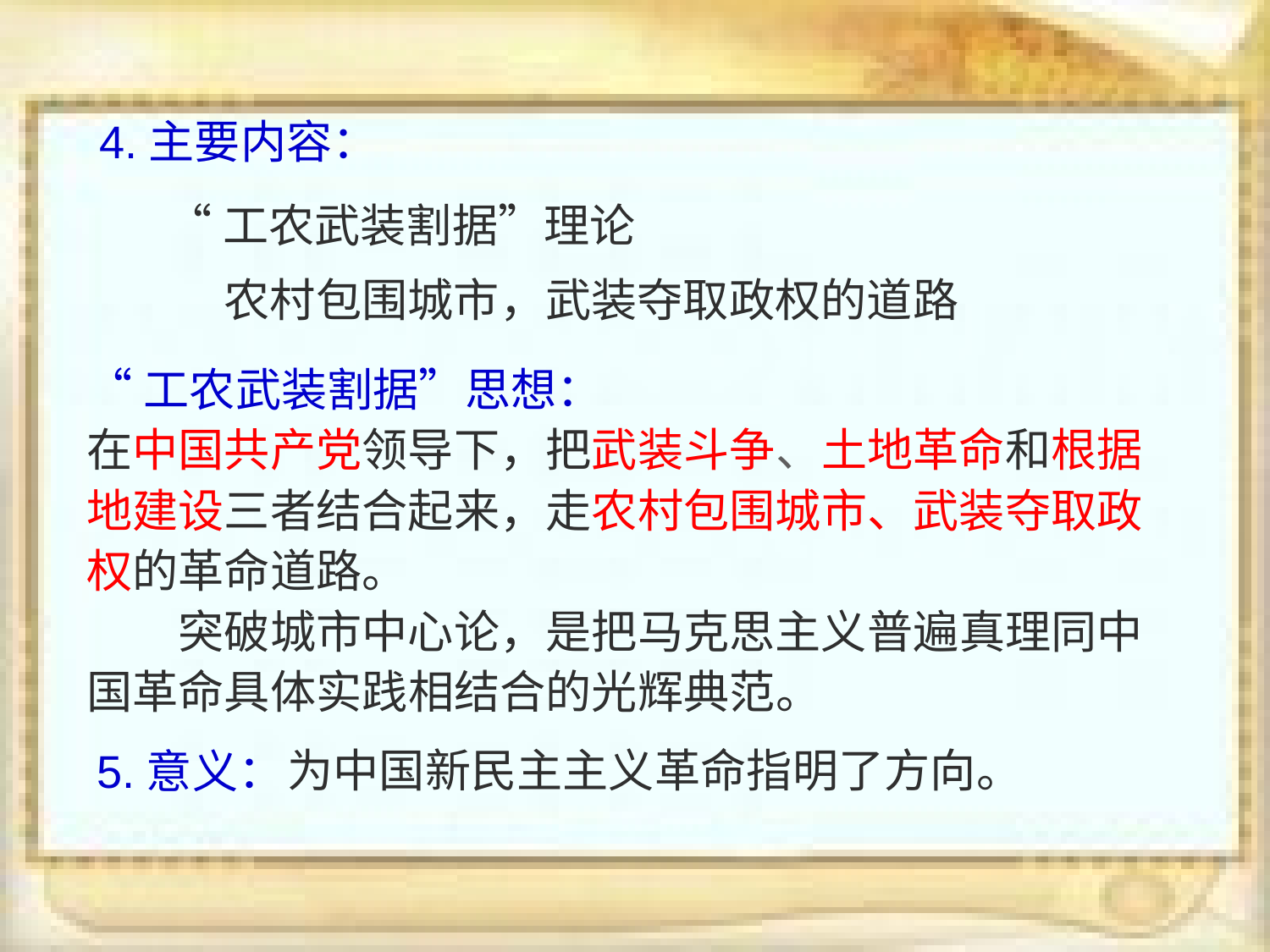

4.主要内容：
“工农武装割据”理论
农村包围城市，武装夺取政权的道路
“工农武装割据”思想：
在中国共产党领导下，把武装斗争、土地革命和根据地建设三者结合起来，走农村包围城市、武装夺取政权的革命道路。
　　突破城市中心论，是把马克思主义普遍真理同中国革命具体实践相结合的光辉典范。
5.意义：
为中国新民主主义革命指明了方向。